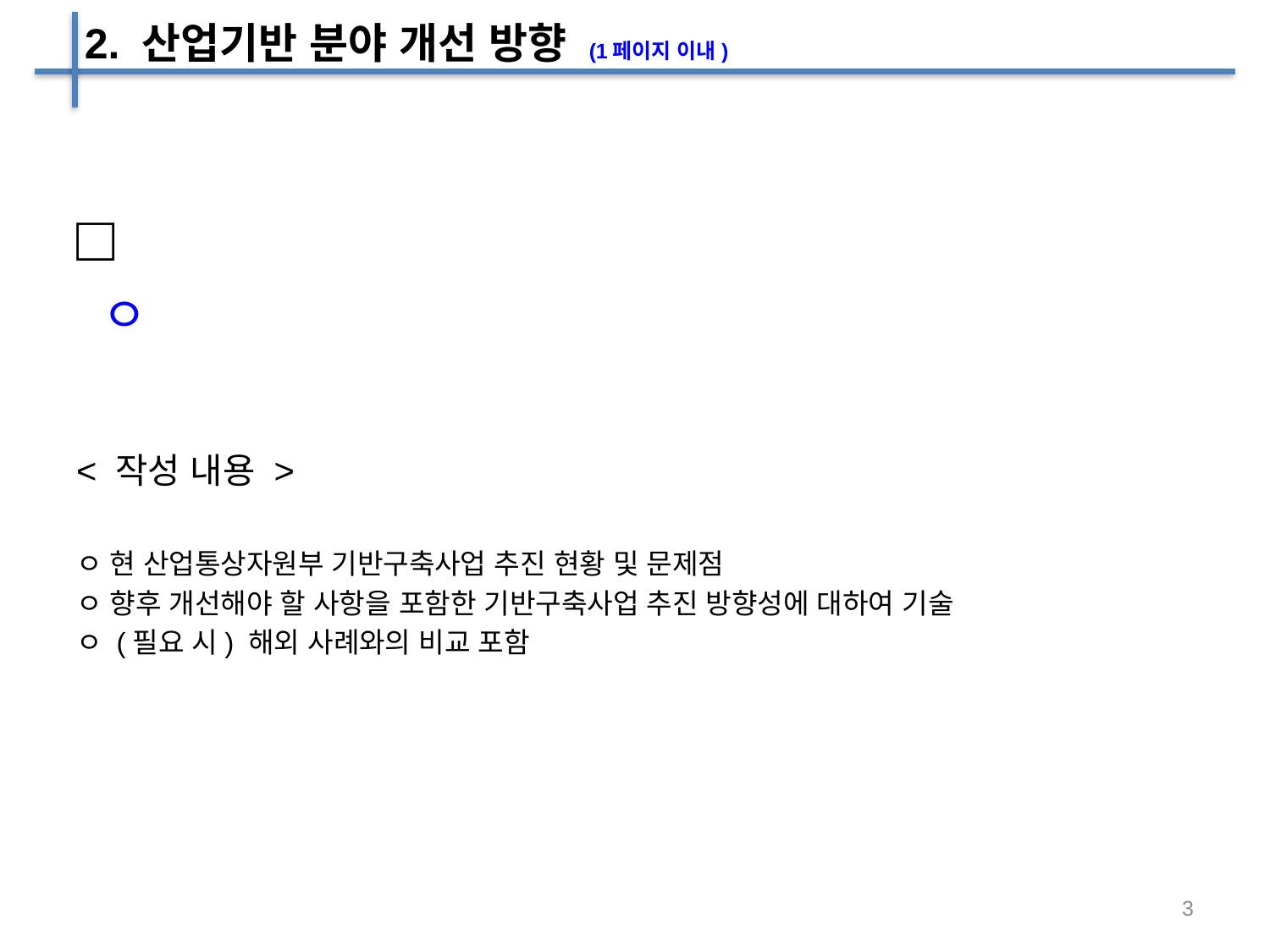

2. 산업기반 분야 개선 방향 (1페이지 이내)

□
 ㅇ

< 작성 내용 >

ㅇ 현 산업통상자원부 기반구축사업 추진 현황 및 문제점
ㅇ 향후 개선해야 할 사항을 포함한 기반구축사업 추진 방향성에 대하여 기술
ㅇ (필요 시) 해외 사례와의 비교 포함

3